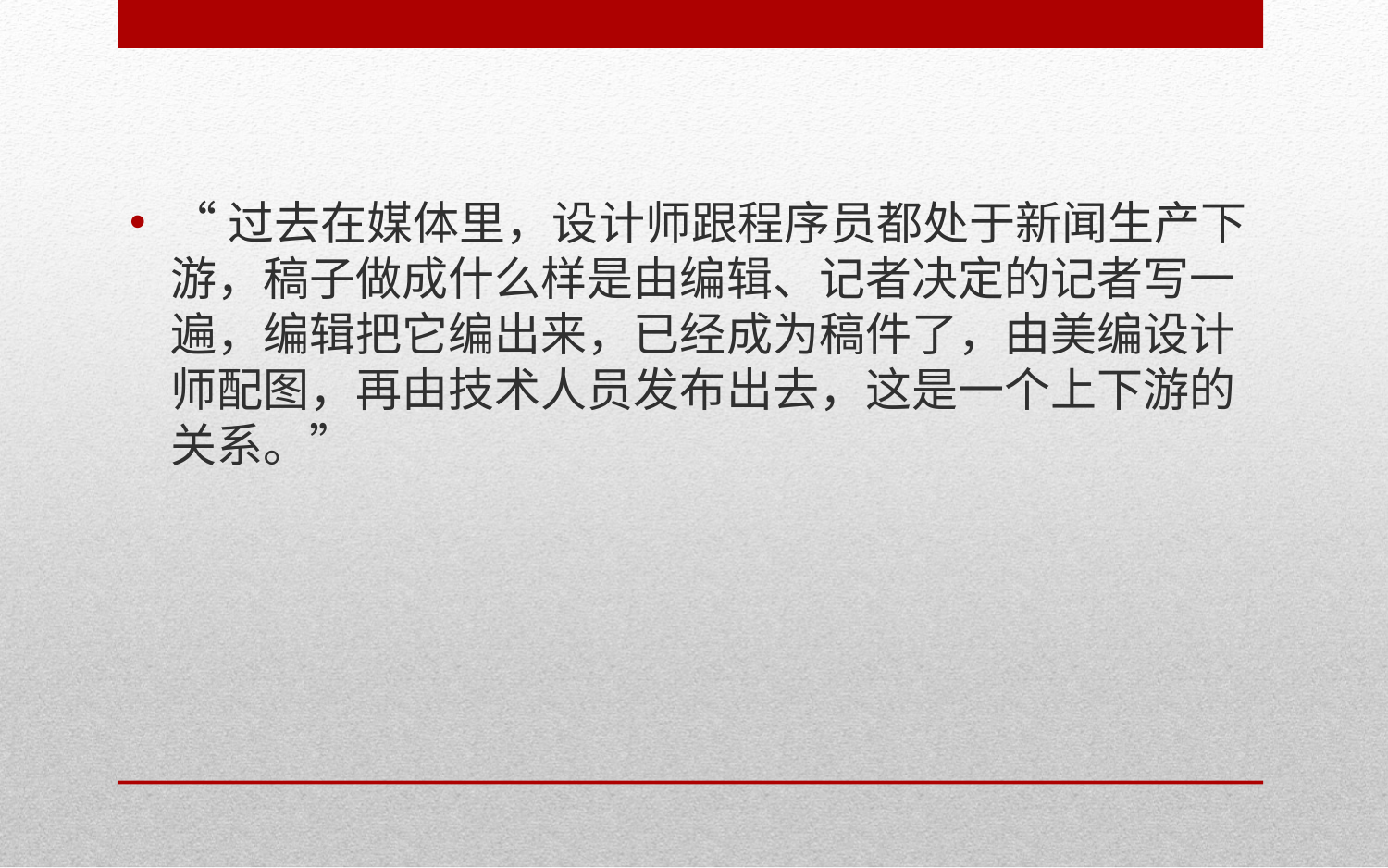

“过去在媒体里，设计师跟程序员都处于新闻生产下游，稿子做成什么样是由编辑、记者决定的记者写一遍，编辑把它编出来，已经成为稿件了，由美编设计师配图，再由技术人员发布出去，这是一个上下游的关系。”